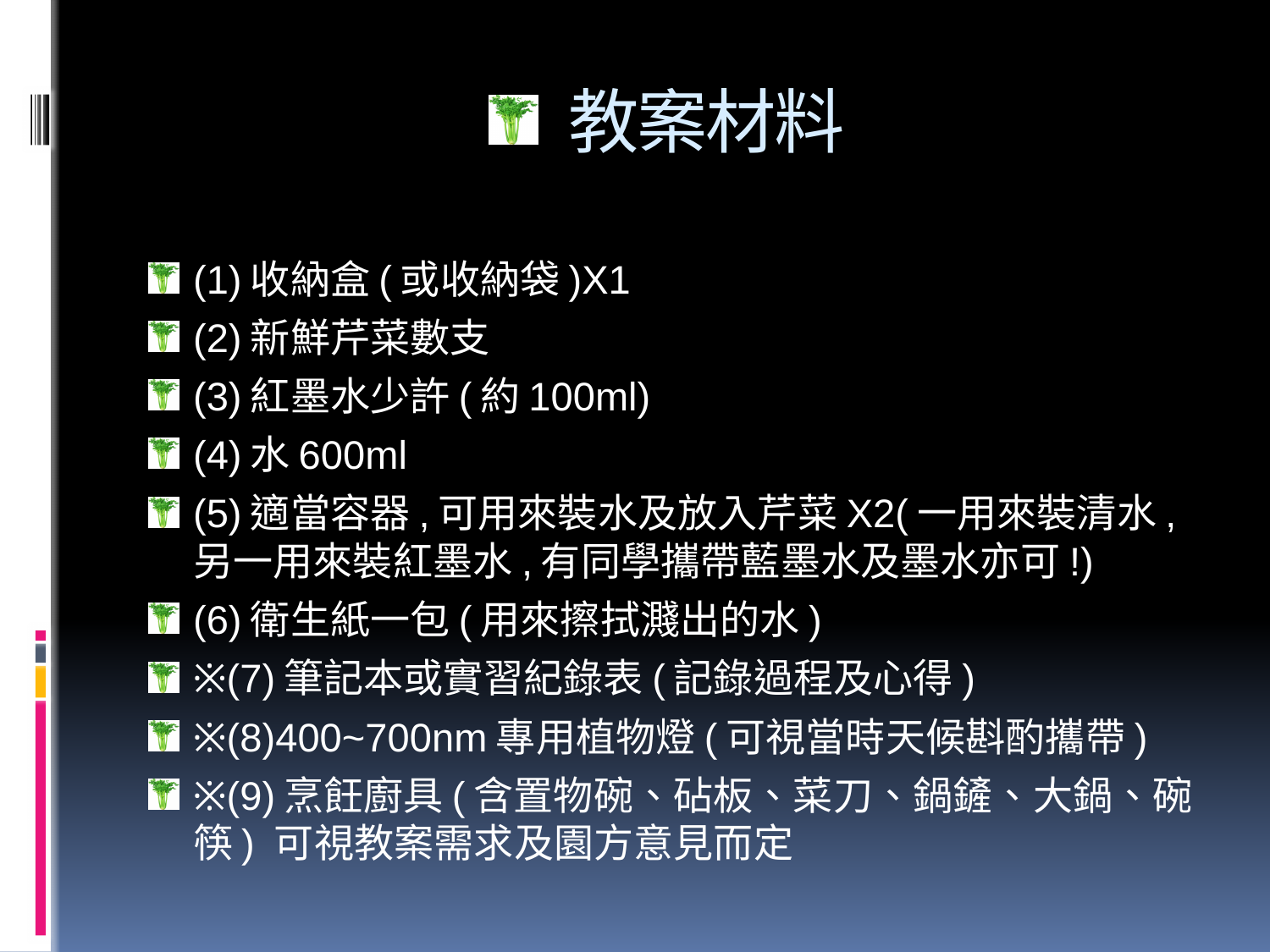

# 教案材料
(1)收納盒(或收納袋)X1
(2)新鮮芹菜數支
(3)紅墨水少許(約100ml)
(4)水600ml
(5)適當容器,可用來裝水及放入芹菜X2(一用來裝清水,另一用來裝紅墨水,有同學攜帶藍墨水及墨水亦可!)
(6)衛生紙一包(用來擦拭濺出的水)
※(7)筆記本或實習紀錄表(記錄過程及心得)
※(8)400~700nm專用植物燈(可視當時天候斟酌攜帶)
※(9)烹飪廚具(含置物碗、砧板、菜刀、鍋鏟、大鍋、碗筷) 可視教案需求及園方意見而定